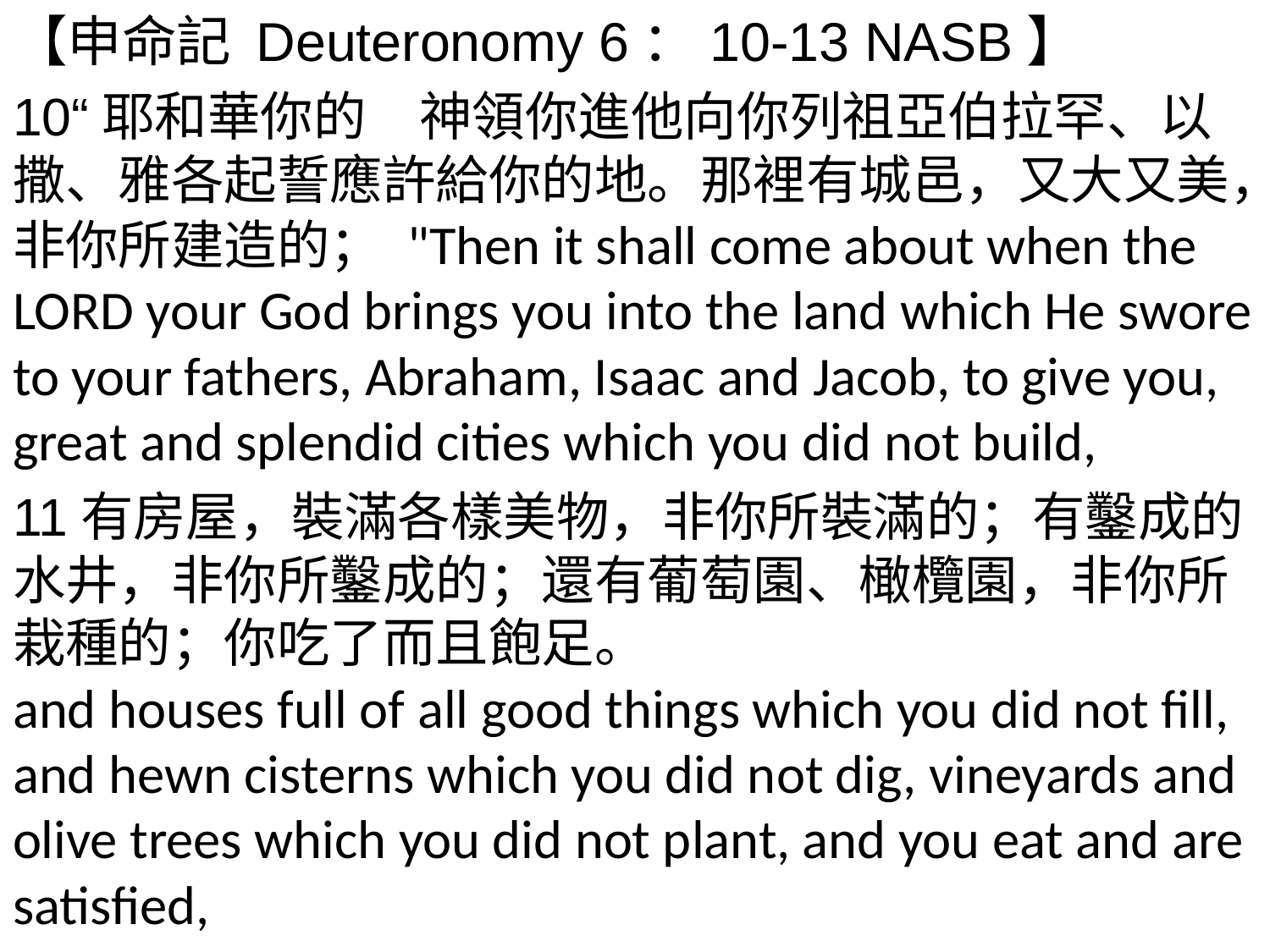

【申命記 Deuteronomy 6：10-13 NASB】
10“耶和華你的　神領你進他向你列祖亞伯拉罕、以撒、雅各起誓應許給你的地。那裡有城邑，又大又美，非你所建造的； "Then it shall come about when the LORD your God brings you into the land which He swore to your fathers, Abraham, Isaac and Jacob, to give you, great and splendid cities which you did not build,
11有房屋，裝滿各樣美物，非你所裝滿的；有鑿成的水井，非你所鑿成的；還有葡萄園、橄欖園，非你所栽種的；你吃了而且飽足。
and houses full of all good things which you did not fill, and hewn cisterns which you did not dig, vineyards and olive trees which you did not plant, and you eat and are satisfied,